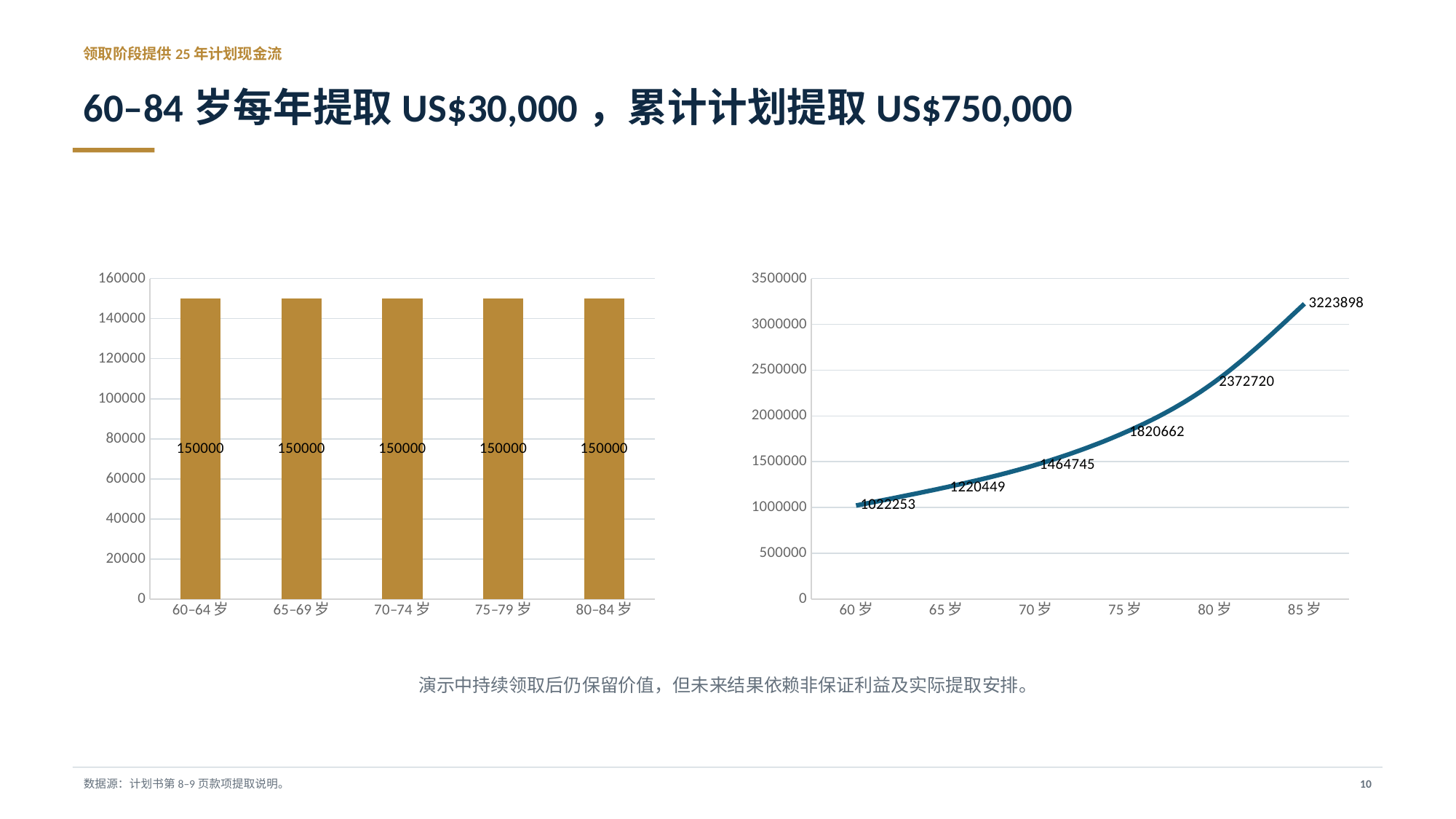

领取阶段提供25年计划现金流
60–84岁每年提取US$30,000，累计计划提取US$750,000

### Chart

| Category | 每5年累计提取 |
|---|---|
| 60–64岁 | 150000.0 |
| 65–69岁 | 150000.0 |
| 70–74岁 | 150000.0 |
| 75–79岁 | 150000.0 |
| 80–84岁 | 150000.0 |

### Chart

| Category | 提取后演示总退保价值 |
|---|---|
| 60岁 | 1022253.0 |
| 65岁 | 1220449.0 |
| 70岁 | 1464745.0 |
| 75岁 | 1820662.0 |
| 80岁 | 2372720.0 |
| 85岁 | 3223898.0 |
演示中持续领取后仍保留价值，但未来结果依赖非保证利益及实际提取安排。

数据源：计划书第8–9页款项提取说明。
10